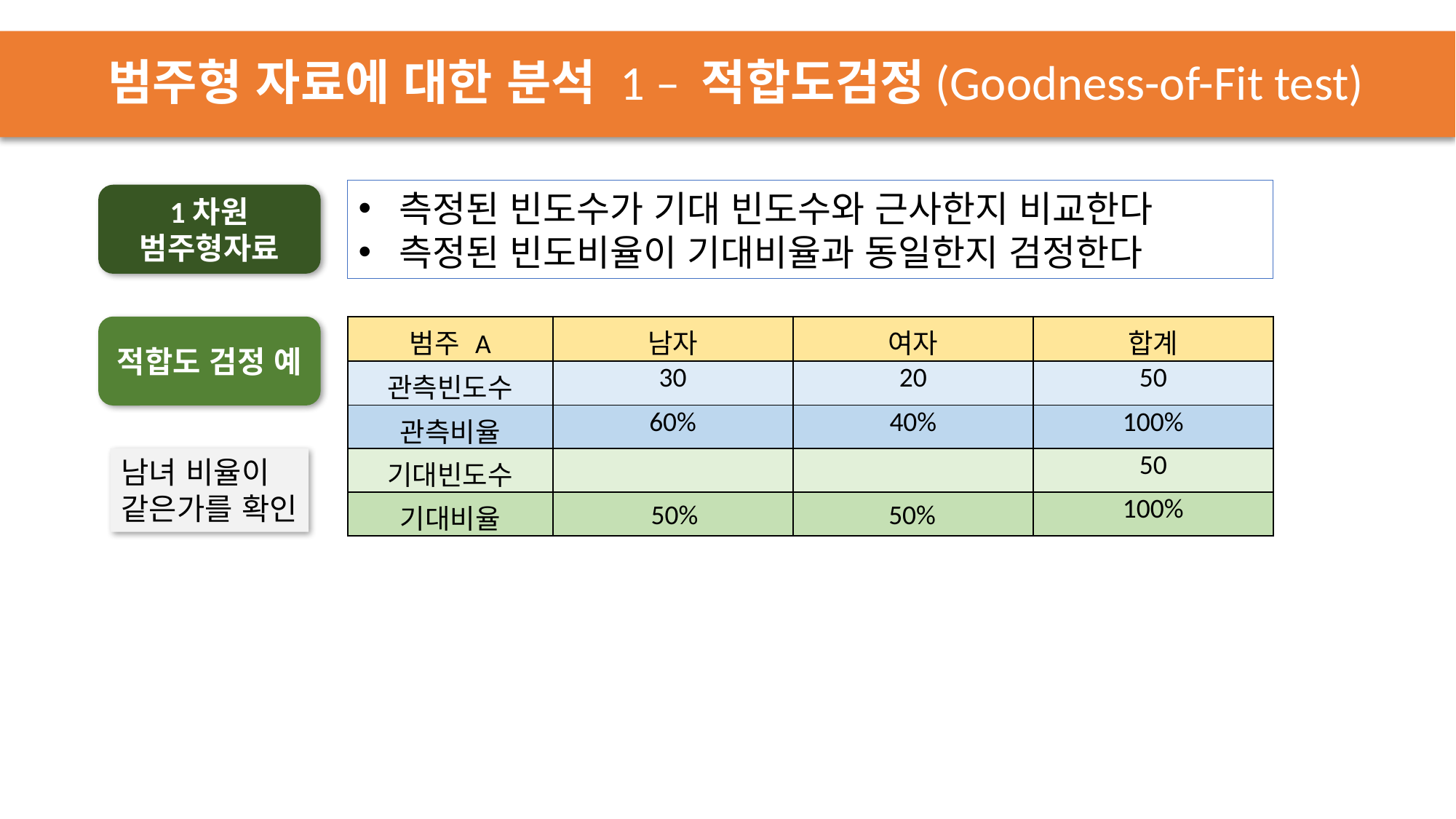

# 범주형 자료에 대한 분석 1 – 적합도검정(Goodness-of-Fit test)
측정된 빈도수가 기대 빈도수와 근사한지 비교한다
측정된 빈도비율이 기대비율과 동일한지 검정한다
1차원
범주형자료
적합도 검정 예
| 범주 A | 남자 | 여자 | 합계 |
| --- | --- | --- | --- |
| 관측빈도수 | 30 | 20 | 50 |
| 관측비율 | 60% | 40% | 100% |
남녀 비율이
같은가를 확인
| 기대빈도수 |  |  | 50 |
| --- | --- | --- | --- |
| 기대비율 |  |  | 100% |
50%
50%